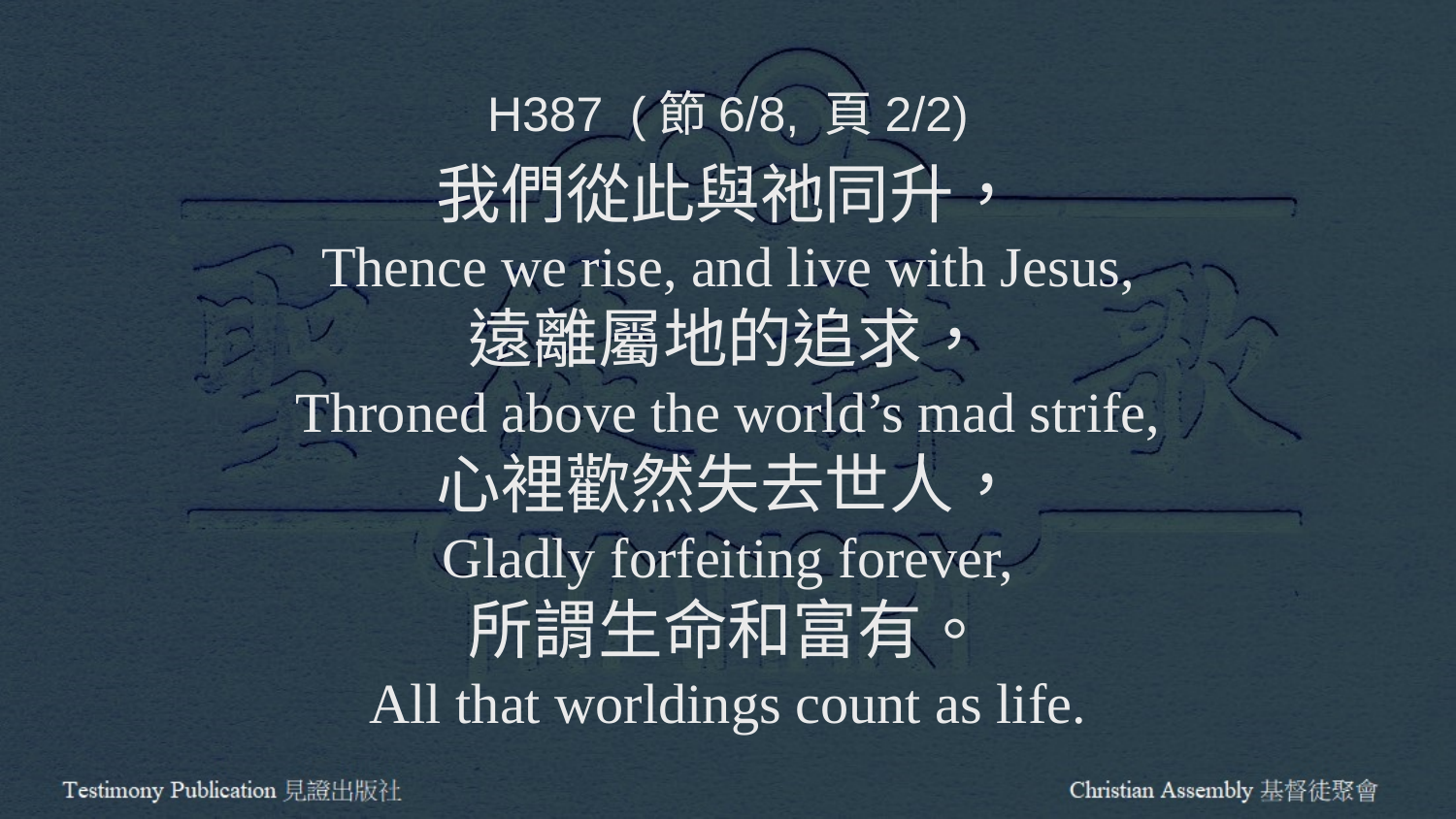

H387  (節6/8, 頁2/2)
我們從此與祂同升，
Thence we rise, and live with Jesus,
遠離屬地的追求，
Throned above the world’s mad strife,
心裡歡然失去世人，
Gladly forfeiting forever,
所謂生命和富有。
All that worldings count as life.